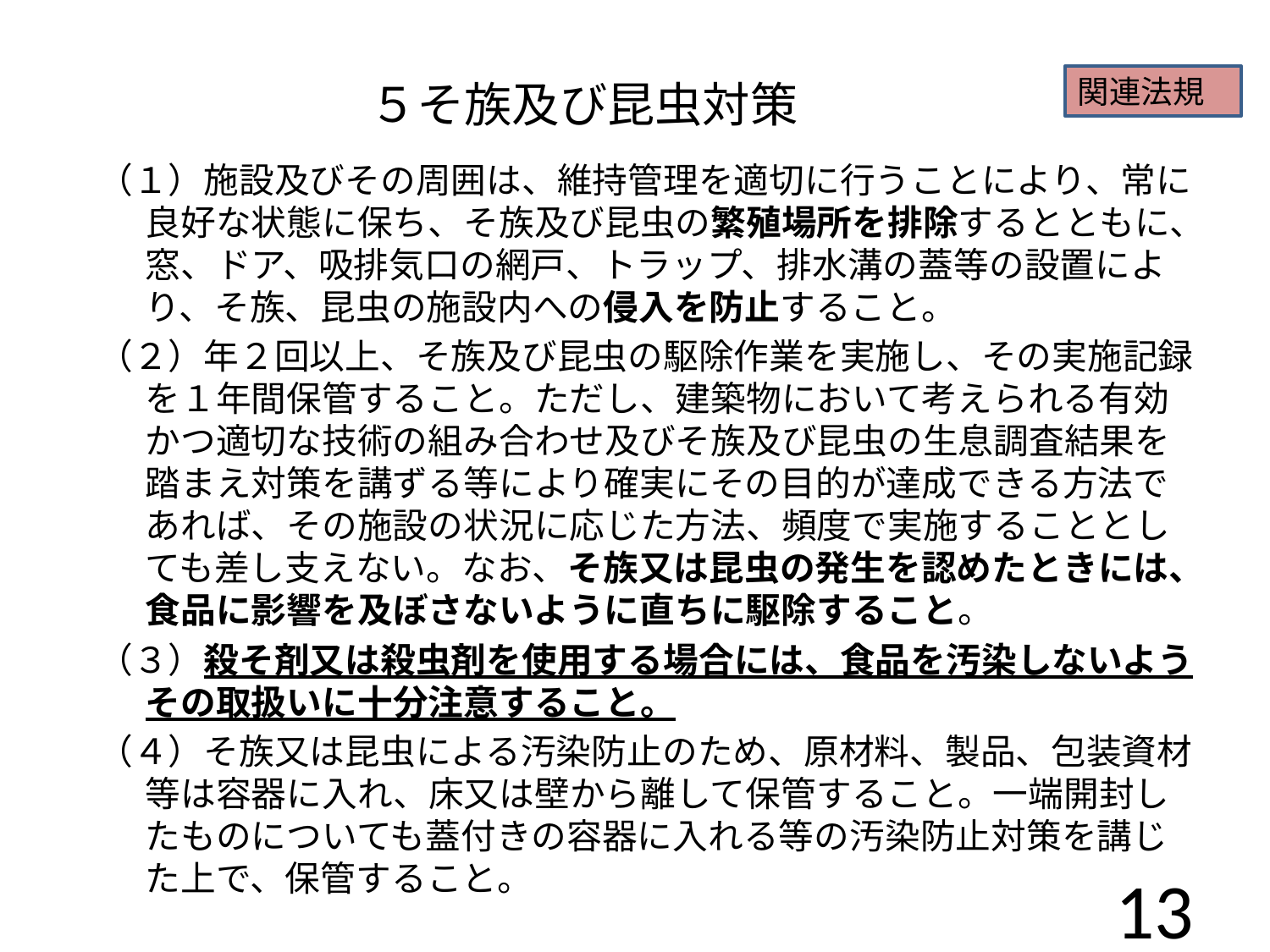

# ５そ族及び昆虫対策
関連法規
（１）施設及びその周囲は、維持管理を適切に行うことにより、常に良好な状態に保ち、そ族及び昆虫の繁殖場所を排除するとともに、窓、ドア、吸排気口の網戸、トラップ、排水溝の蓋等の設置により、そ族、昆虫の施設内への侵入を防止すること。
（２）年２回以上、そ族及び昆虫の駆除作業を実施し、その実施記録を１年間保管すること。ただし、建築物において考えられる有効かつ適切な技術の組み合わせ及びそ族及び昆虫の生息調査結果を踏まえ対策を講ずる等により確実にその目的が達成できる方法であれば、その施設の状況に応じた方法、頻度で実施することとしても差し支えない。なお、そ族又は昆虫の発生を認めたときには、食品に影響を及ぼさないように直ちに駆除すること。
（３）殺そ剤又は殺虫剤を使用する場合には、食品を汚染しないようその取扱いに十分注意すること。
（４）そ族又は昆虫による汚染防止のため、原材料、製品、包装資材等は容器に入れ、床又は壁から離して保管すること。一端開封したものについても蓋付きの容器に入れる等の汚染防止対策を講じた上で、保管すること。
13